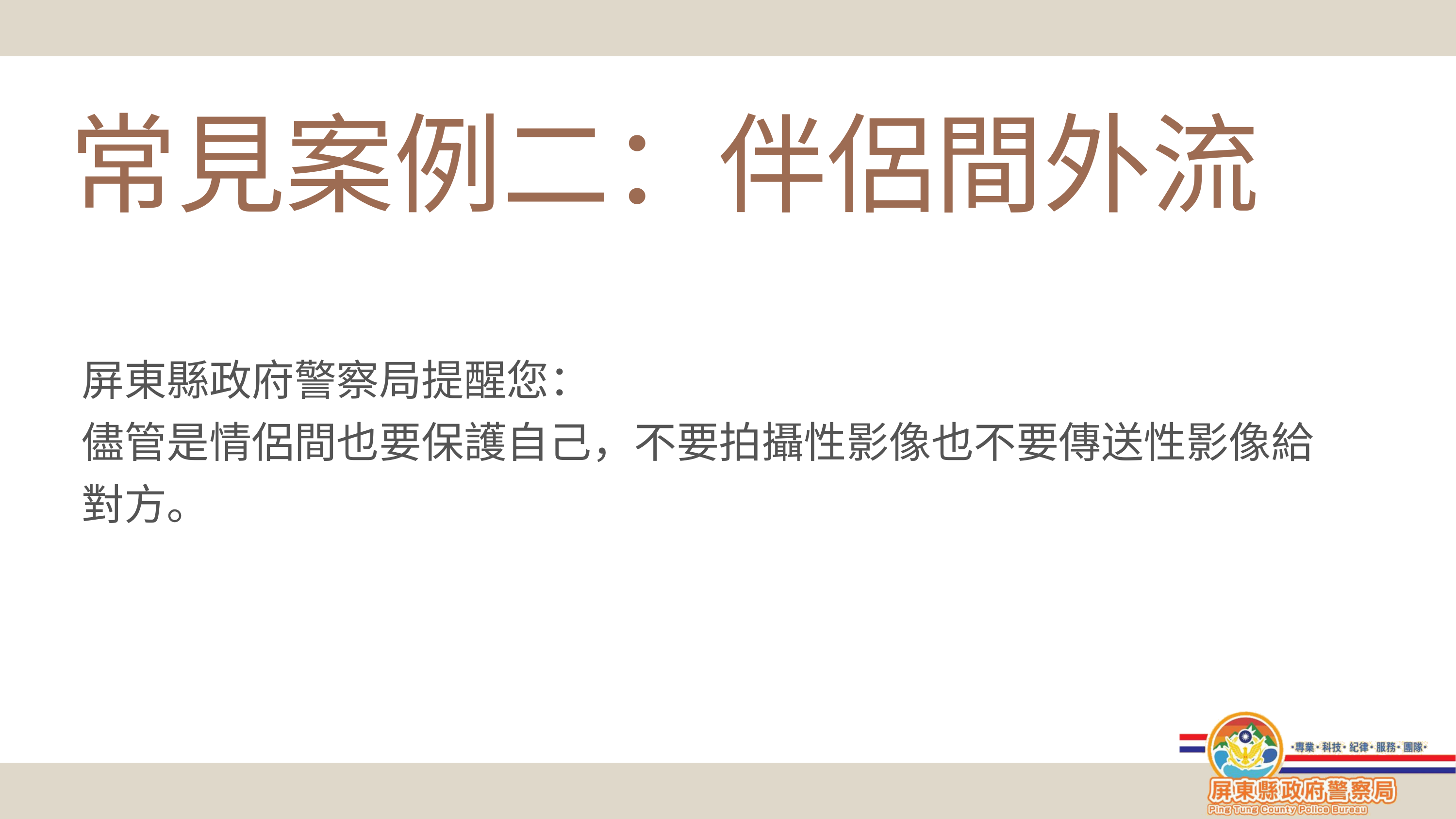

常見案例二：伴侶間外流
屏東縣政府警察局提醒您：
儘管是情侶間也要保護自己，不要拍攝性影像也不要傳送性影像給對方。